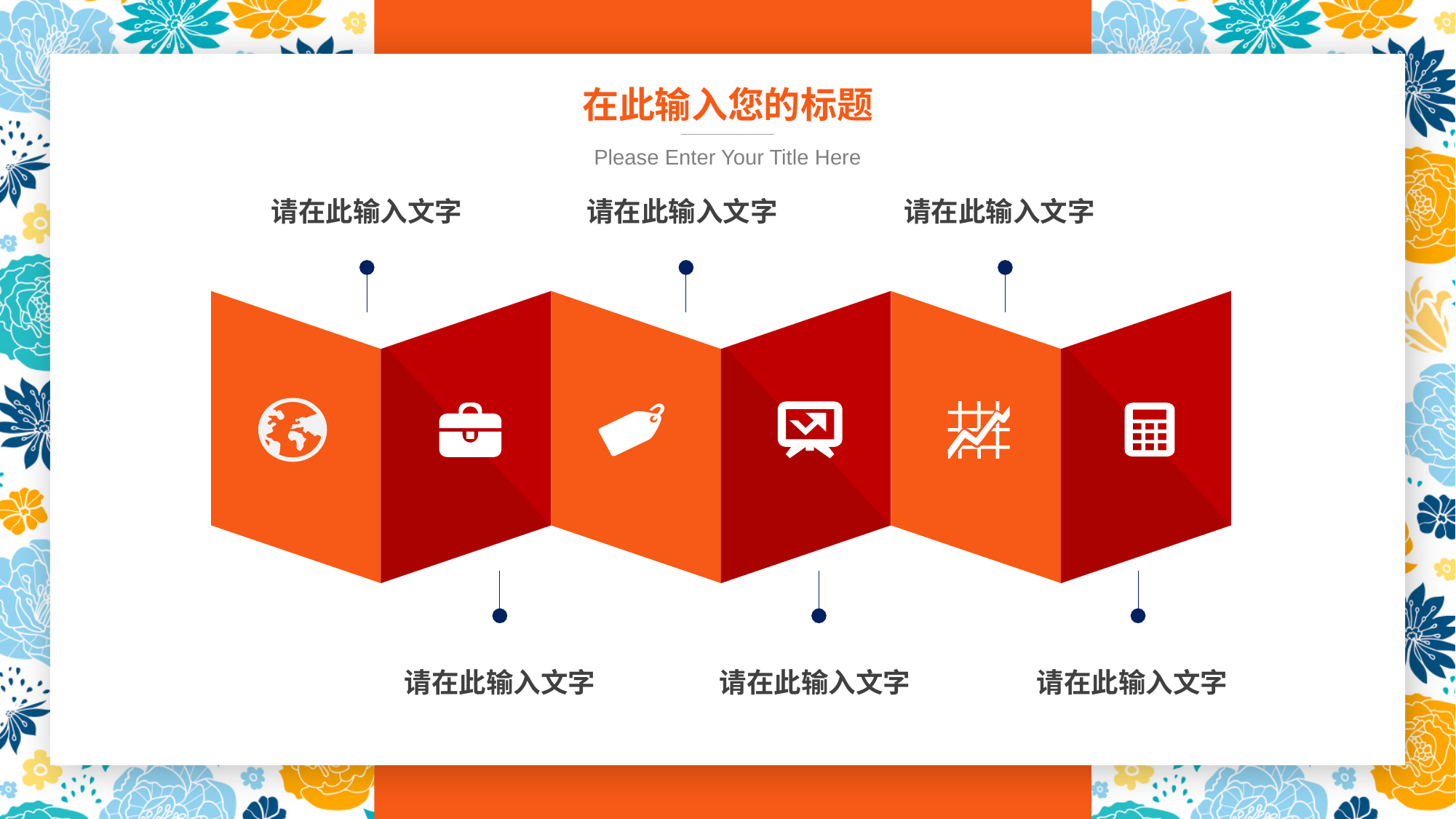

在此输入您的标题
Please Enter Your Title Here
请在此输入文字
请在此输入文字
请在此输入文字

请在此输入文字
请在此输入文字
请在此输入文字